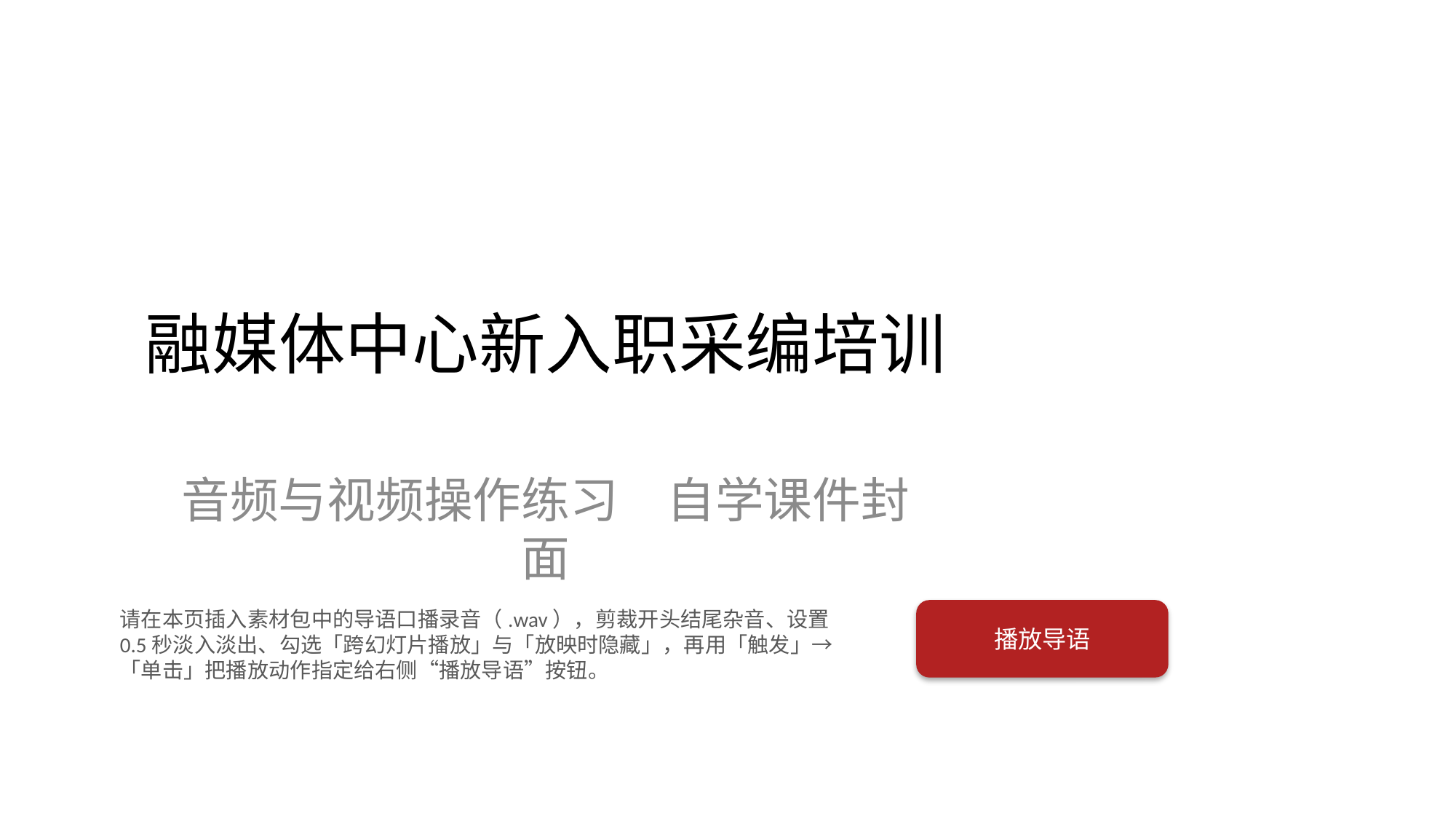

# 融媒体中心新入职采编培训
音频与视频操作练习　自学课件封面
请在本页插入素材包中的导语口播录音（.wav），剪裁开头结尾杂音、设置0.5秒淡入淡出、勾选「跨幻灯片播放」与「放映时隐藏」，再用「触发」→「单击」把播放动作指定给右侧“播放导语”按钮。
播放导语